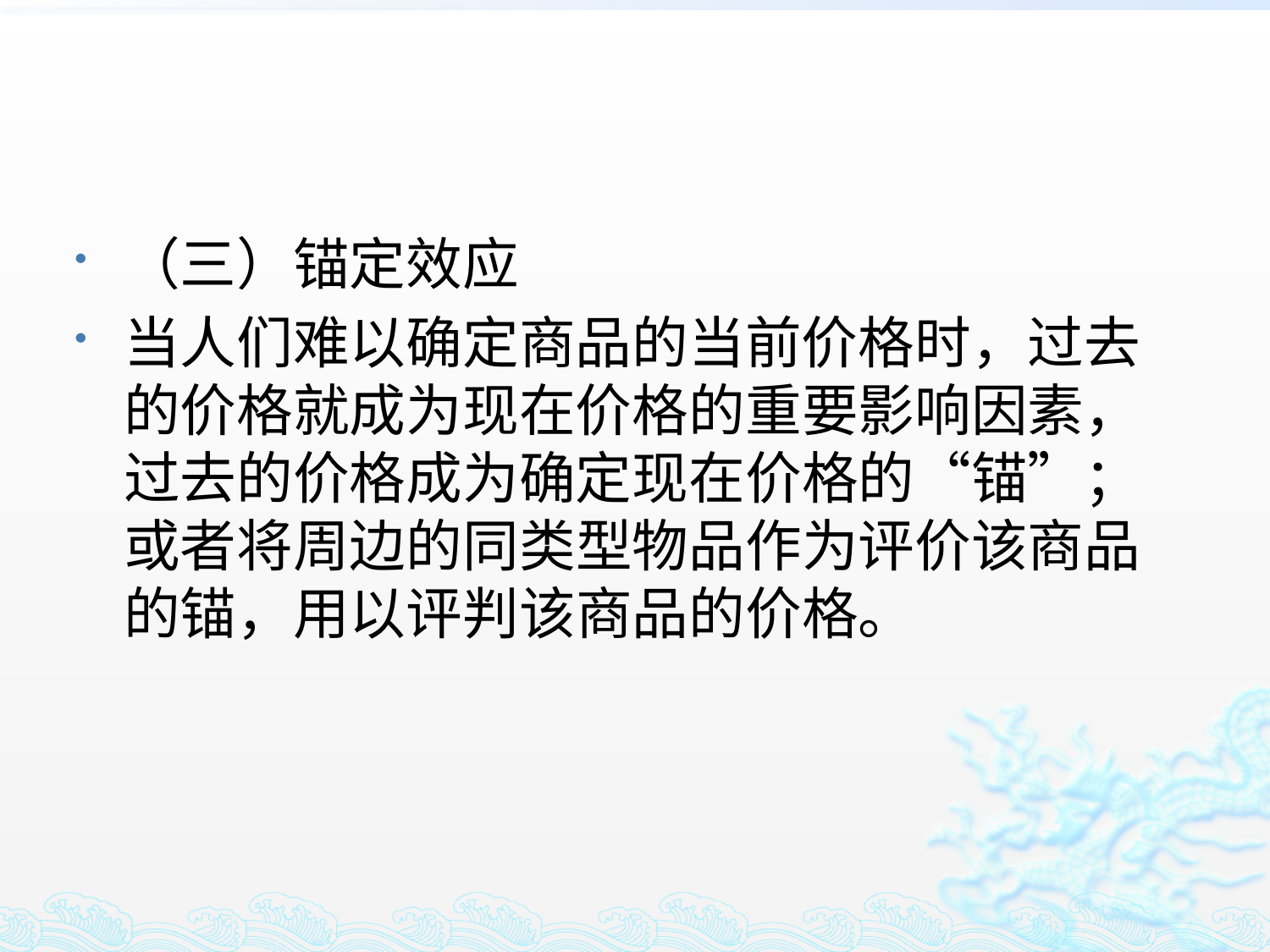

#
（三）锚定效应
当人们难以确定商品的当前价格时，过去的价格就成为现在价格的重要影响因素，过去的价格成为确定现在价格的“锚”；或者将周边的同类型物品作为评价该商品的锚，用以评判该商品的价格。